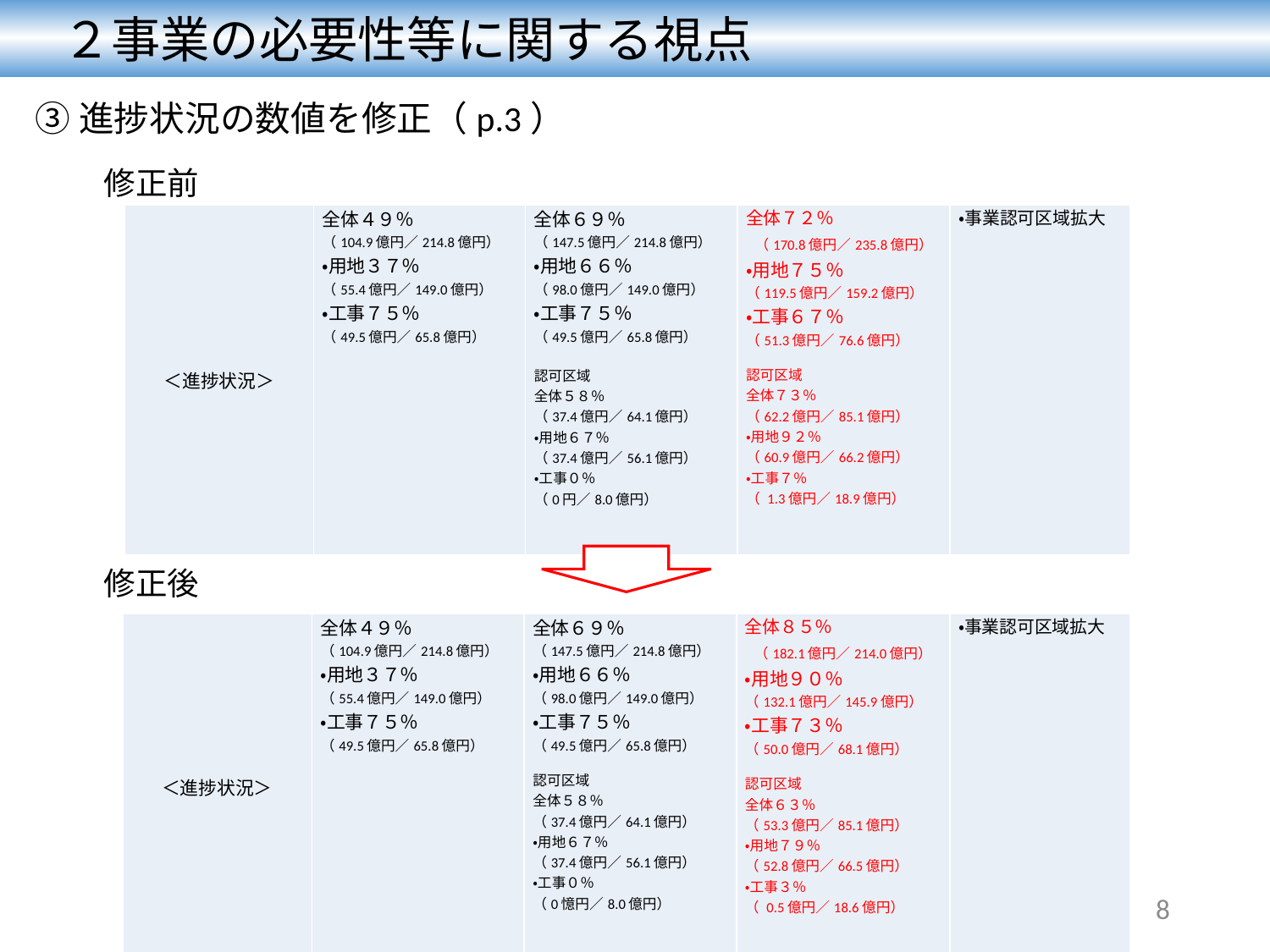

２事業の必要性等に関する視点
③進捗状況の数値を修正（p.3）
修正前
| ＜進捗状況＞ | 全体４９％ （104.9億円／214.8億円） ・用地３７％ （55.4億円／149.0億円） ・工事７５％ （49.5億円／65.8億円） | 全体６９％ （147.5億円／214.8億円） ・用地６６％ （98.0億円／149.0億円） ・工事７５％ （49.5億円／65.8億円）   認可区域 全体５８％ （37.4億円／64.1億円） ・用地６７％ （37.4億円／56.1億円） ・工事０％ （0円／8.0億円） | 全体７２％ （170.8億円／235.8億円） ・用地７５％ （119.5億円／159.2億円） ・工事６７％ （51.3億円／76.6億円）   認可区域 全体７３％ （62.2億円／85.1億円） ・用地９２％ （60.9億円／66.2億円） ・工事７％ （ 1.3億円／18.9億円） | ・事業認可区域拡大 |
| --- | --- | --- | --- | --- |

修正後
| ＜進捗状況＞ | 全体４９％ （104.9億円／214.8億円） ・用地３７％ （55.4億円／149.0億円） ・工事７５％ （49.5億円／65.8億円） | 全体６９％ （147.5億円／214.8億円） ・用地６６％ （98.0億円／149.0億円） ・工事７５％ （49.5億円／65.8億円） 認可区域 全体５８％ （37.4億円／64.1億円） ・用地６７％ （37.4億円／56.1億円） ・工事０％ （0憶円／8.0億円） | 全体８５％ （182.1億円／214.0億円） ・用地９０％ （132.1億円／145.9億円） ・工事７３％ （50.0億円／68.1億円）   認可区域 全体６３％ （53.3億円／85.1億円） ・用地７９％ （52.8億円／66.5億円） ・工事３％ （ 0.5億円／18.6億円） | ・事業認可区域拡大 |
| --- | --- | --- | --- | --- |
8